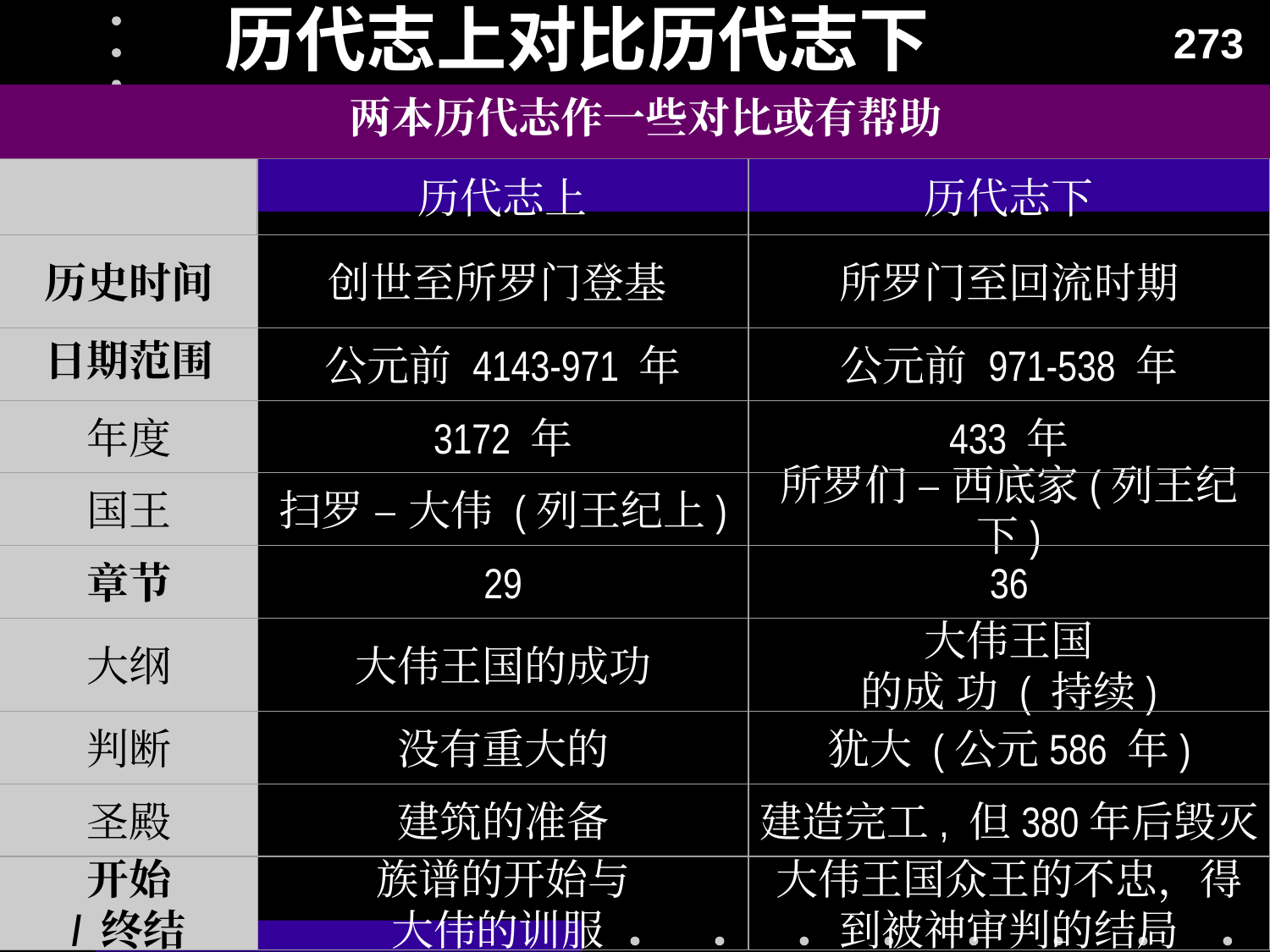

# 历代志上对比历代志下
273
 两本历代志作一些对比或有帮助

历代志上

历代志下

历史时间

创世至所罗门登基

所罗门至回流时期

日期范围

公元前 4143-971 年

公元前 971-538 年

年度

3172 年

433 年

国王

扫罗 – 大伟 (列王纪上)

所罗们 – 西底家(列王纪下)

章节

29

36

大纲

大伟王国的成功

大伟王国
的成 功 ( 持续)

判断

没有重大的

犹大 (公元586 年)

圣殿

建筑的准备

建造完工, 但380年后毁灭

开始
/ 终结

族谱的开始与
大伟的训服

大伟王国众王的不忠，得到被神审判的结局